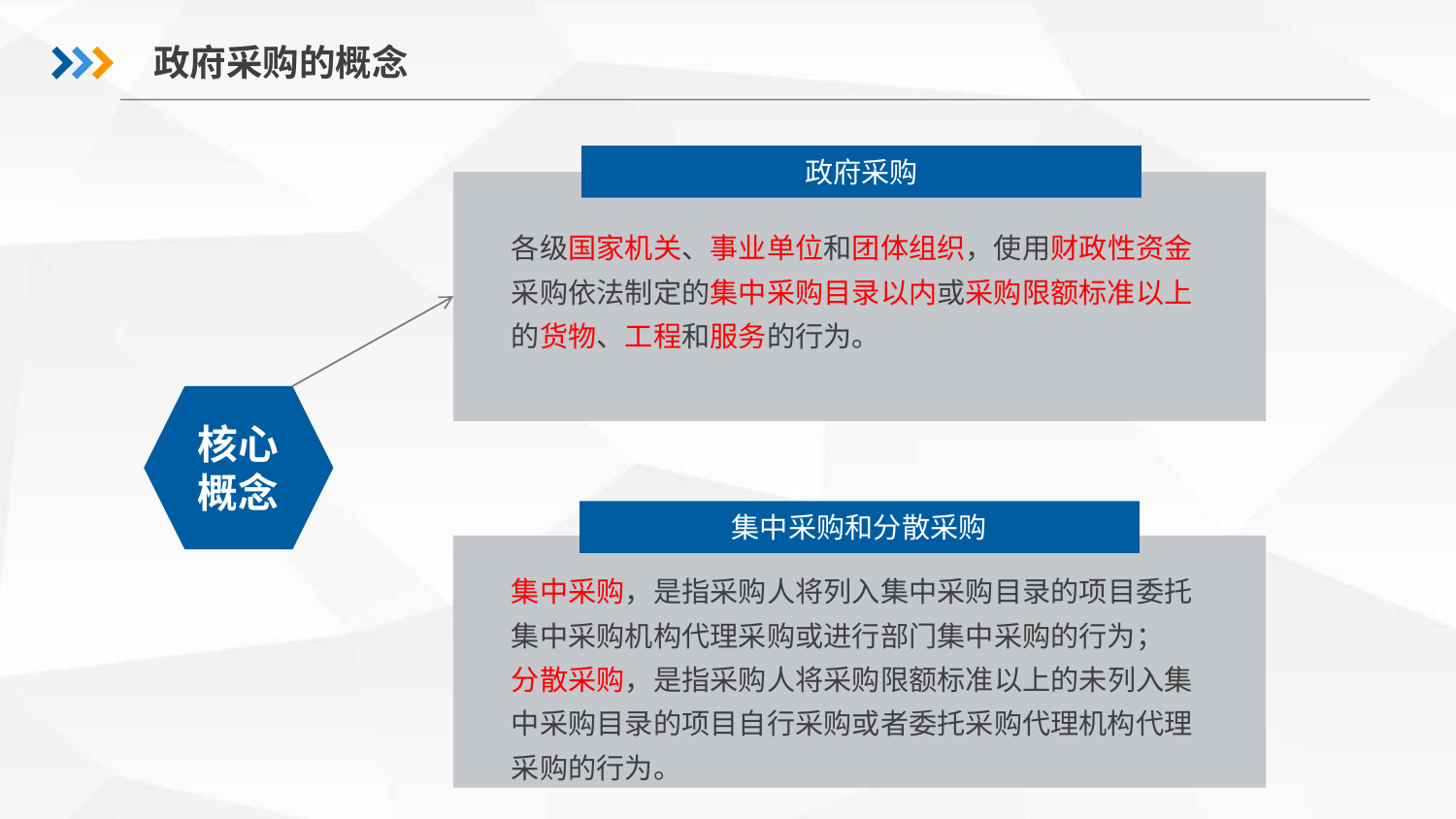

政府采购的概念

政府采购

各级国家机关、事业单位和团体组织，使用财政性资金采购依法制定的集中采购目录以内或采购限额标准以上的货物、工程和服务的行为。
核心概念
集中采购和分散采购

集中采购，是指采购人将列入集中采购目录的项目委托集中采购机构代理采购或进行部门集中采购的行为；
分散采购，是指采购人将采购限额标准以上的未列入集中采购目录的项目自行采购或者委托采购代理机构代理采购的行为。